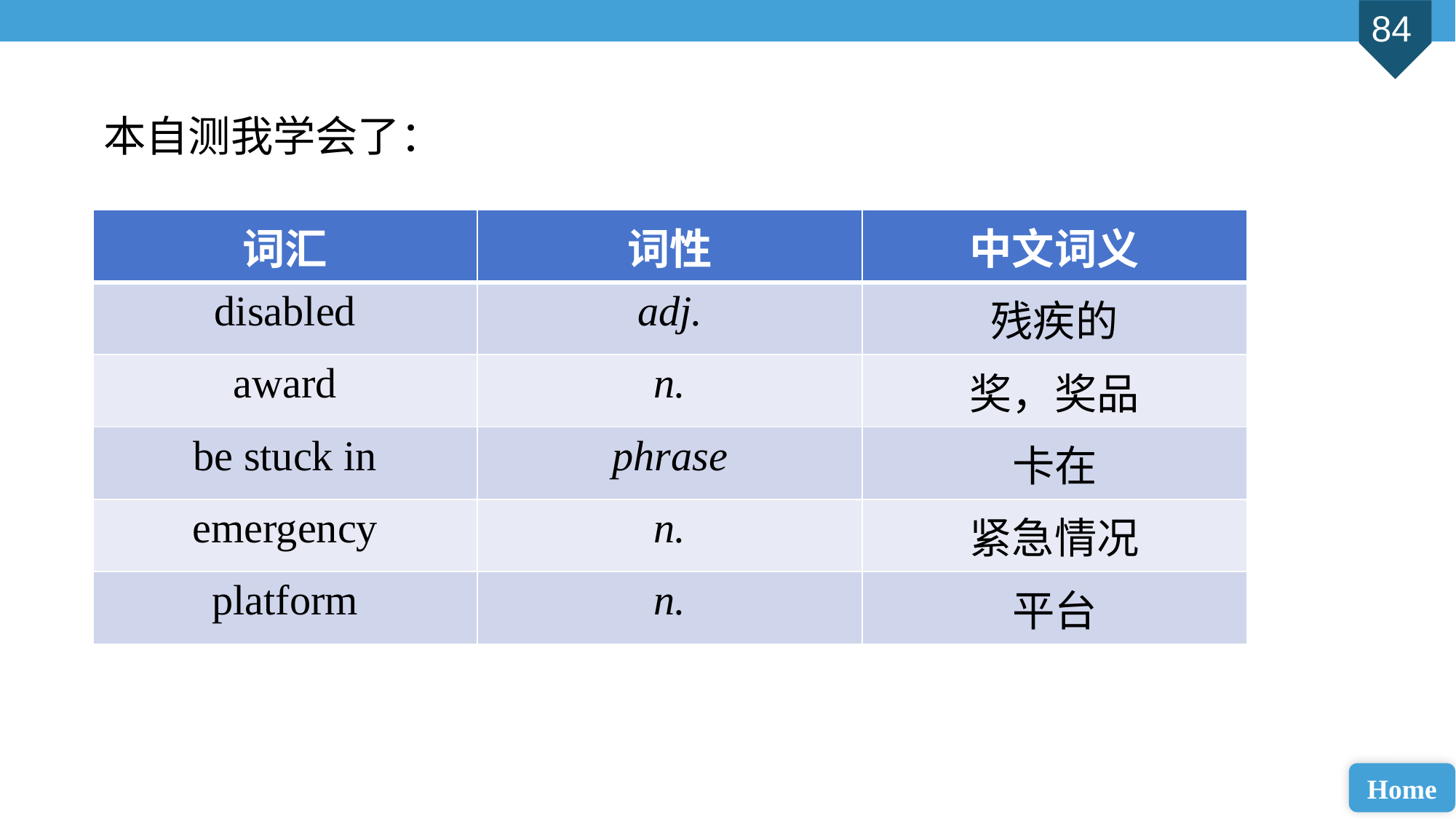

本自测我学会了：
| 词汇 | 词性 | 中文词义 |
| --- | --- | --- |
| disabled | adj. | 残疾的 |
| award | n. | 奖，奖品 |
| be stuck in | phrase | 卡在 |
| emergency | n. | 紧急情况 |
| platform | n. | 平台 |